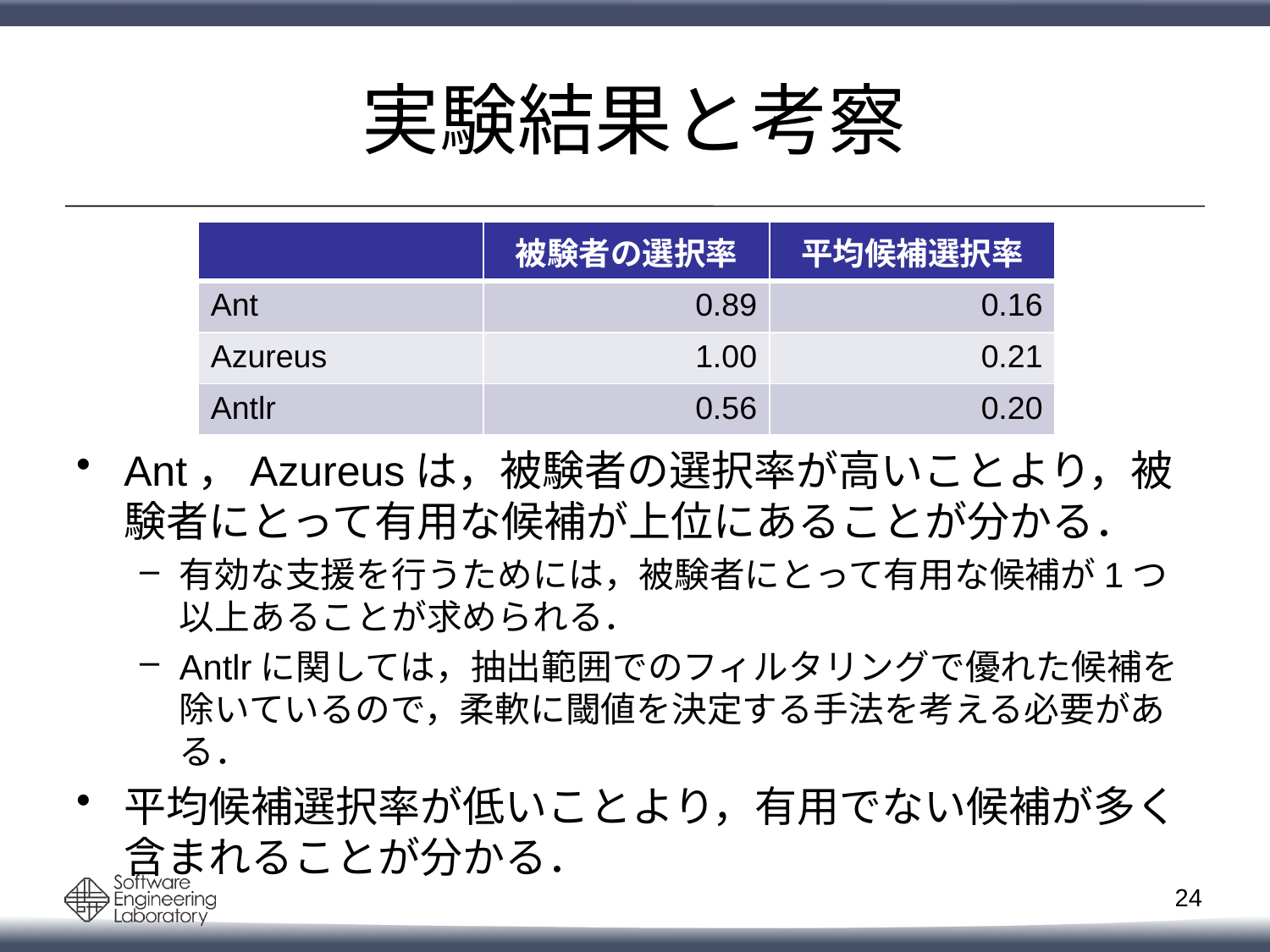

# 実験結果と考察

Ant，Azureusは，被験者の選択率が高いことより，被験者にとって有用な候補が上位にあることが分かる．
有効な支援を行うためには，被験者にとって有用な候補が1つ以上あることが求められる．
Antlrに関しては，抽出範囲でのフィルタリングで優れた候補を除いているので，柔軟に閾値を決定する手法を考える必要がある．
平均候補選択率が低いことより，有用でない候補が多く含まれることが分かる．

|  | 被験者の選択率 | 平均候補選択率 |
| --- | --- | --- |
| Ant | 0.89 | 0.16 |
| Azureus | 1.00 | 0.21 |
| Antlr | 0.56 | 0.20 |
24